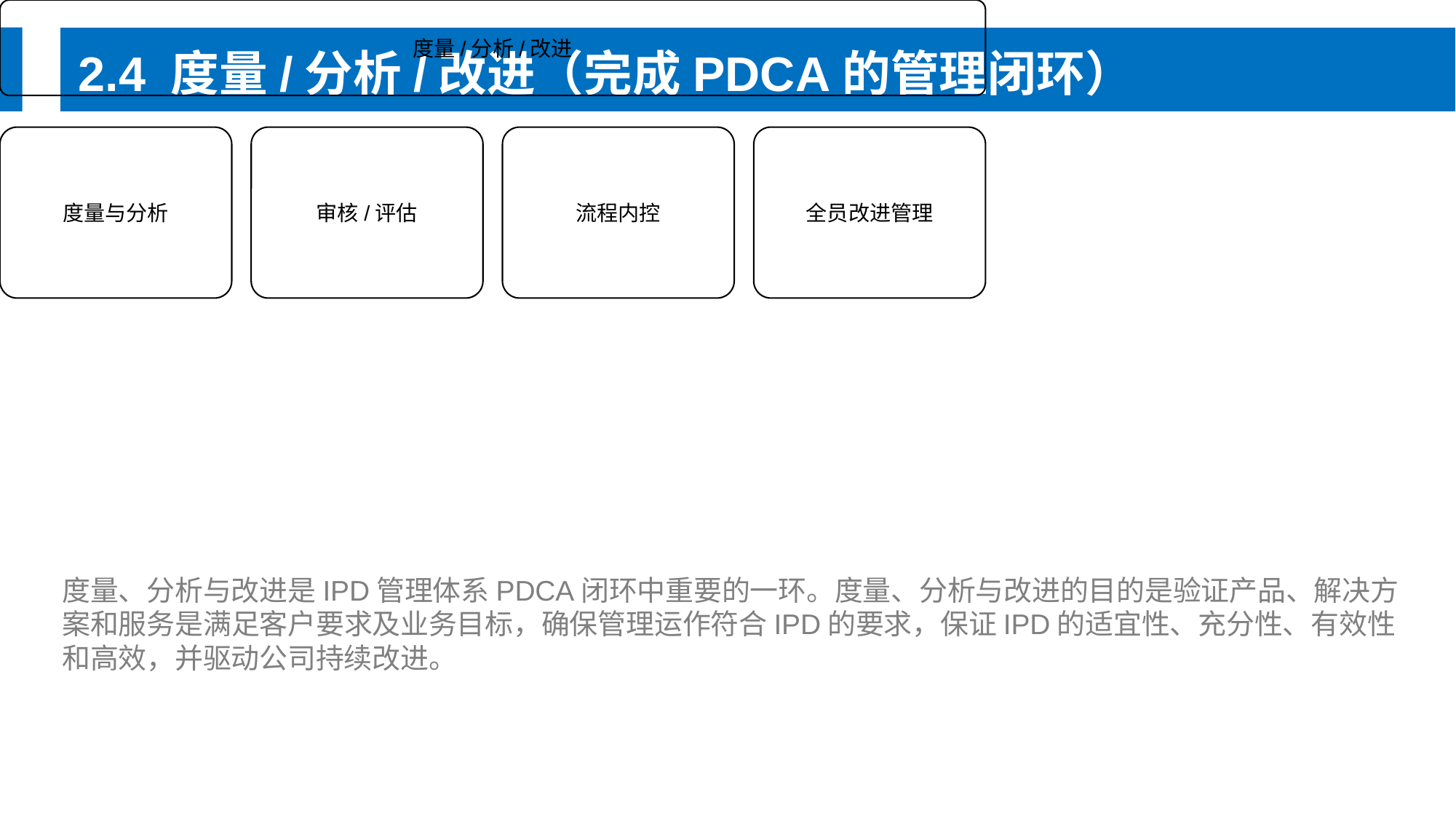

2.4 度量/分析/改进（完成PDCA的管理闭环）
度量/分析/改进
度量与分析
审核/评估
流程内控
全员改进管理
度量、分析与改进是IPD管理体系PDCA闭环中重要的一环。度量、分析与改进的目的是验证产品、解决方案和服务是满足客户要求及业务目标，确保管理运作符合IPD的要求，保证IPD的适宜性、充分性、有效性和高效，并驱动公司持续改进。
47